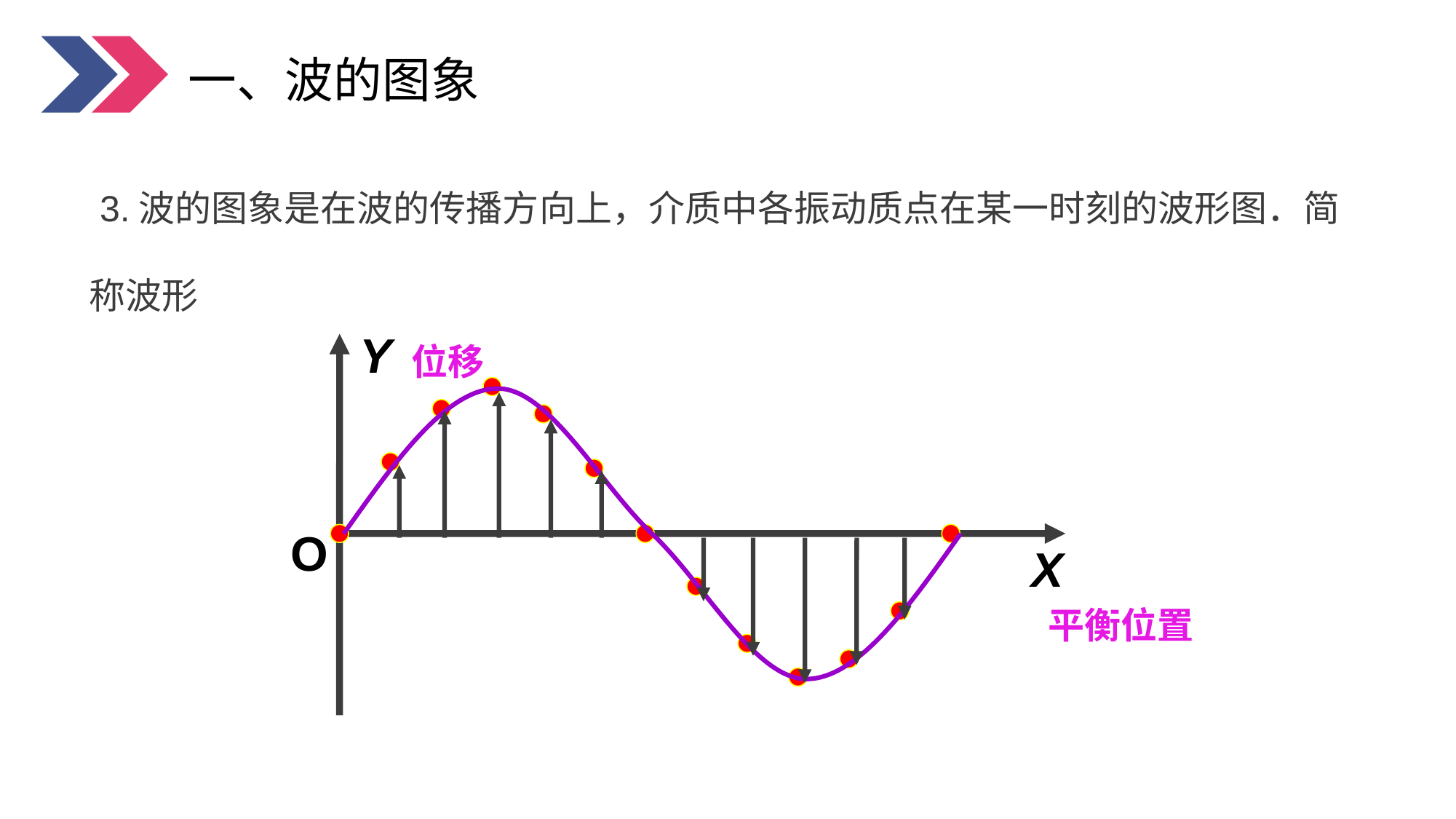

一、波的图象
 3.波的图象是在波的传播方向上，介质中各振动质点在某一时刻的波形图．简称波形

Y

位移

O

X
平衡位置